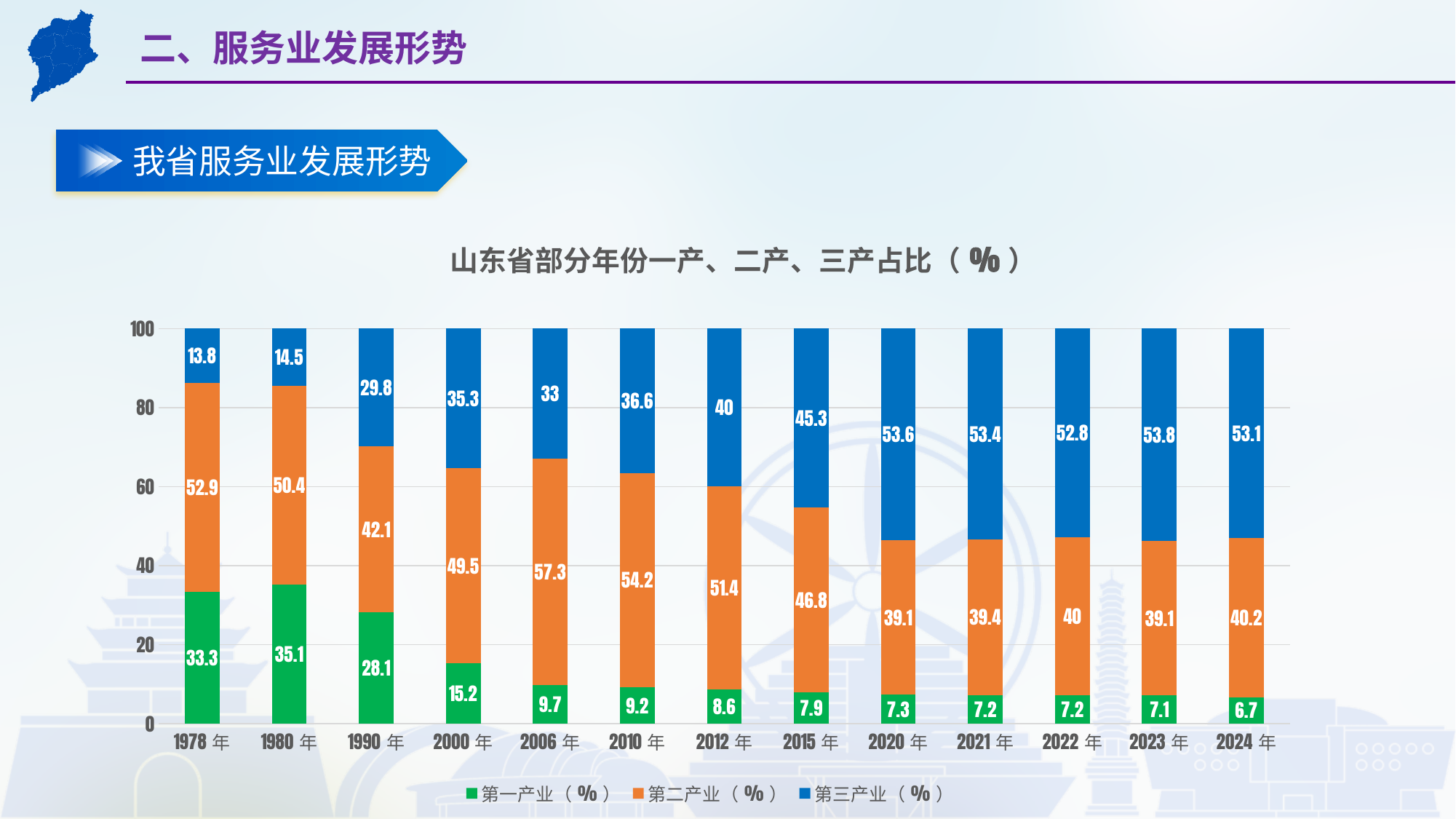

二、服务业发展形势

我省服务业发展形势

### Chart: 山东省部分年份一产、二产、三产占比（%）

| Category | 第一产业（%） | 第二产业（%） | 第三产业（%） |
|---|---|---|---|
| 1978年 | 33.3 | 52.9 | 13.8 |
| 1980年 | 35.1 | 50.4 | 14.5 |
| 1990年 | 28.1 | 42.1 | 29.8 |
| 2000年 | 15.2 | 49.5 | 35.3 |
| 2006年 | 9.7 | 57.3 | 33.0 |
| 2010年 | 9.2 | 54.2 | 36.6 |
| 2012年 | 8.6 | 51.4 | 40.0 |
| 2015年 | 7.9 | 46.8 | 45.3 |
| 2020年 | 7.3 | 39.1 | 53.6 |
| 2021年 | 7.2 | 39.4 | 53.4 |
| 2022年 | 7.2 | 40.0 | 52.8 |
| 2023年 | 7.1 | 39.1 | 53.8 |
| 2024年 | 6.7 | 40.2 | 53.1 |